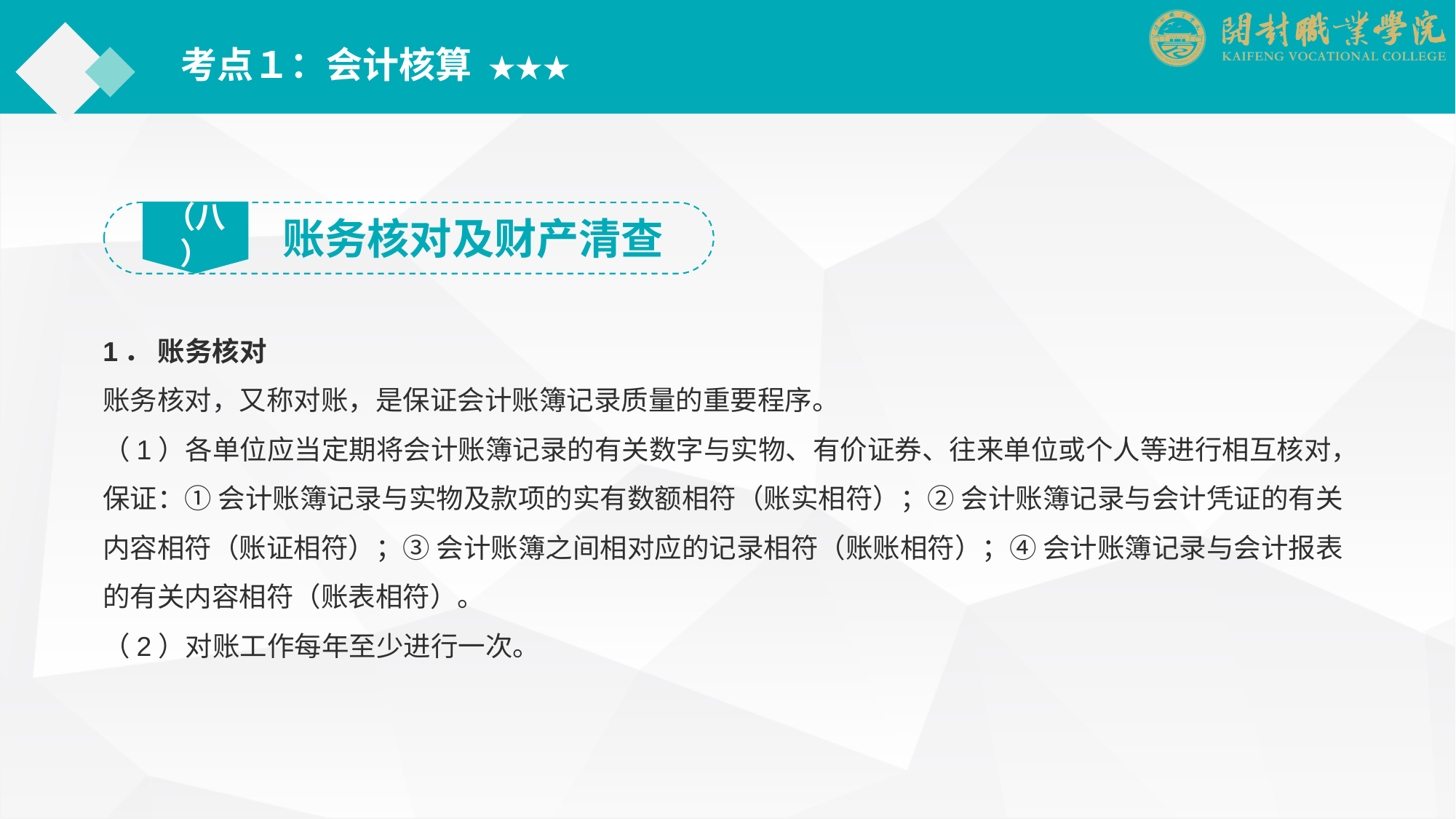

考点１：会计核算  ★★★
（八）

账务核对及财产清查
1． 账务核对
账务核对，又称对账，是保证会计账簿记录质量的重要程序。
（1）各单位应当定期将会计账簿记录的有关数字与实物、有价证券、往来单位或个人等进行相互核对，保证：① 会计账簿记录与实物及款项的实有数额相符（账实相符）；② 会计账簿记录与会计凭证的有关内容相符（账证相符）；③ 会计账簿之间相对应的记录相符（账账相符）；④ 会计账簿记录与会计报表的有关内容相符（账表相符）。
（2）对账工作每年至少进行一次。